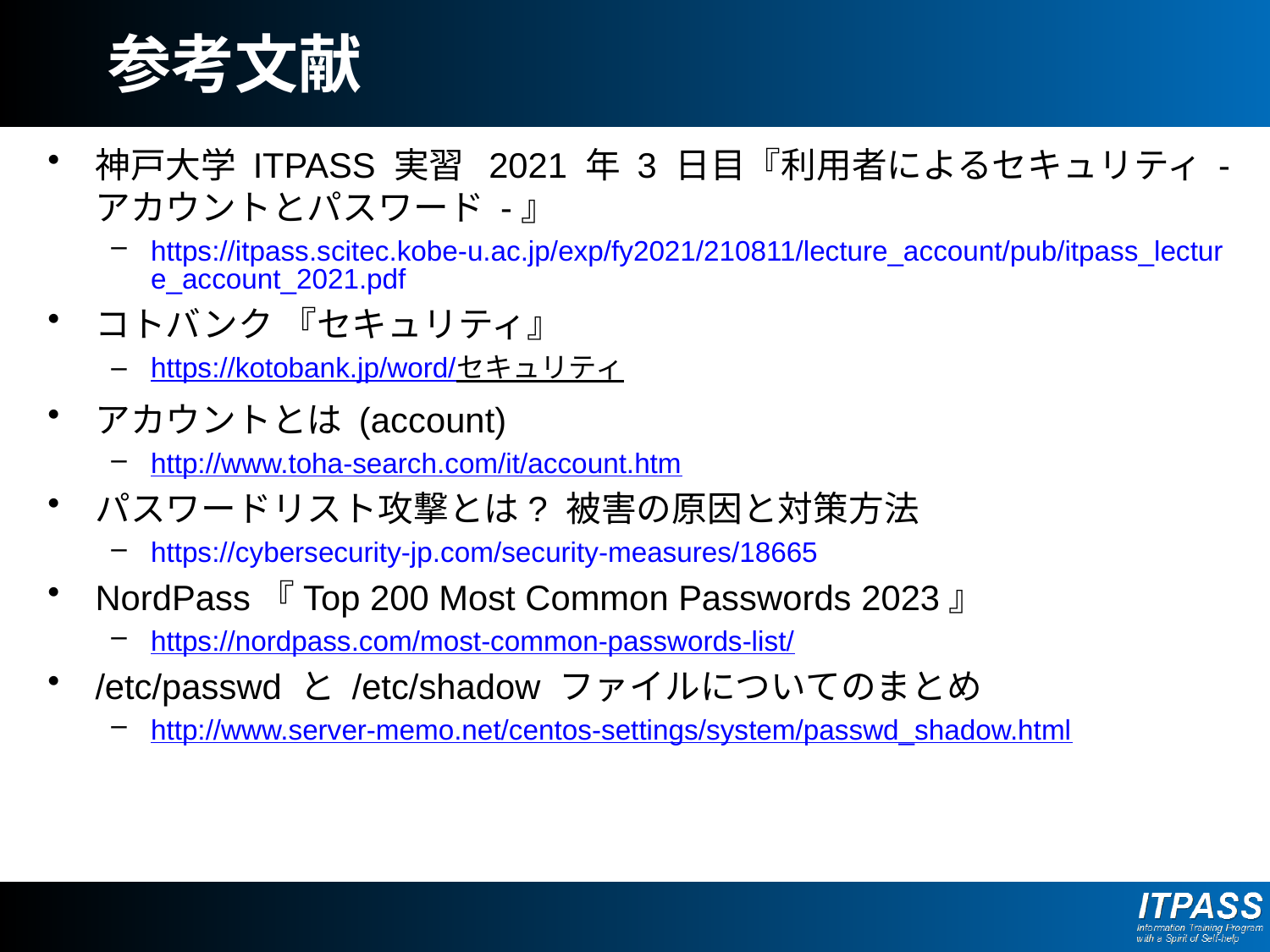

# 参考文献
神戸大学 ITPASS 実習  2021 年 3 日目『利用者によるセキュリティ - アカウントとパスワード -』
https://itpass.scitec.kobe-u.ac.jp/exp/fy2021/210811/lecture_account/pub/itpass_lecture_account_2021.pdf
コトバンク 『セキュリティ』
https://kotobank.jp/word/セキュリティ
アカウントとは (account)
http://www.toha-search.com/it/account.htm
パスワードリスト攻撃とは? 被害の原因と対策方法
https://cybersecurity-jp.com/security-measures/18665
NordPass『Top 200 Most Common Passwords 2023』
https://nordpass.com/most-common-passwords-list/
/etc/passwd と /etc/shadow ファイルについてのまとめ
http://www.server-memo.net/centos-settings/system/passwd_shadow.html